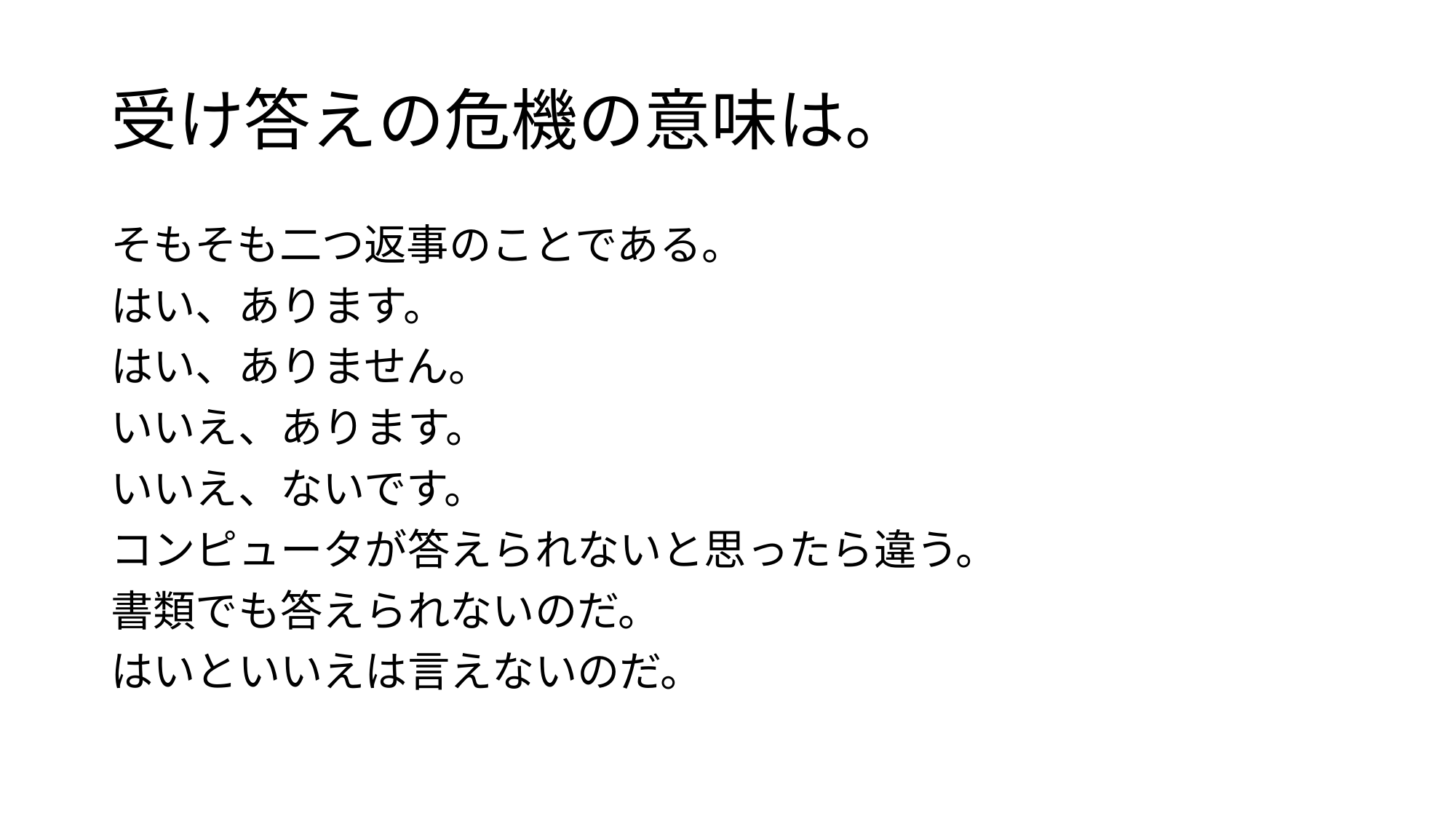

# 受け答えの危機の意味は。
そもそも二つ返事のことである。
はい、あります。
はい、ありません。
いいえ、あります。
いいえ、ないです。
コンピュータが答えられないと思ったら違う。
書類でも答えられないのだ。
はいといいえは言えないのだ。